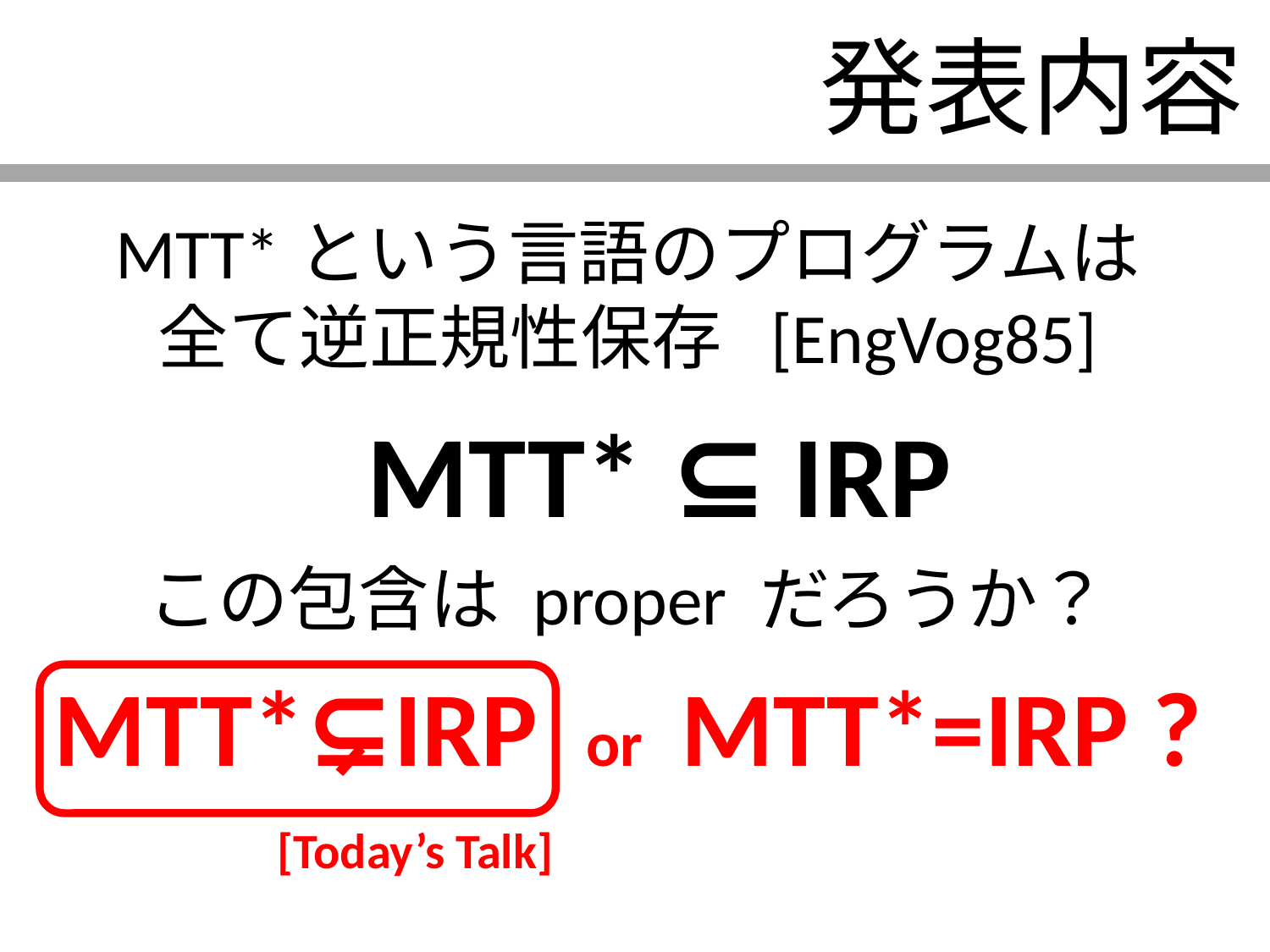

# 発表内容
MTT*という言語のプログラムは
全て逆正規性保存  [EngVog85]
MTT* ⊆ IRP
この包含は proper だろうか？
MTT*⊊IRP  or  MTT*=IRP ?

[Today’s Talk]